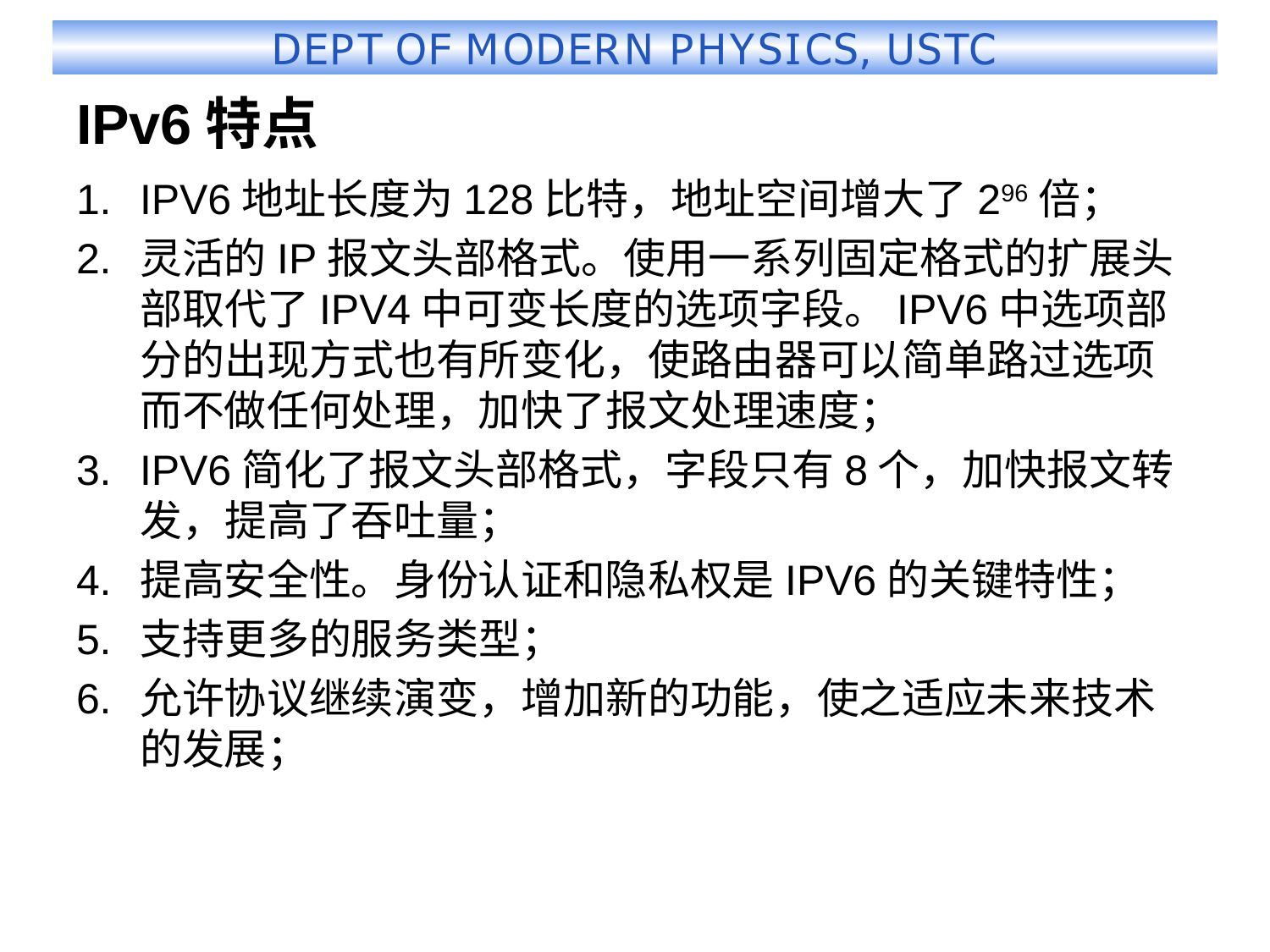

# IPv6特点
IPV6地址长度为128比特，地址空间增大了296倍；
灵活的IP报文头部格式。使用一系列固定格式的扩展头部取代了IPV4中可变长度的选项字段。IPV6中选项部分的出现方式也有所变化，使路由器可以简单路过选项而不做任何处理，加快了报文处理速度；
IPV6简化了报文头部格式，字段只有8个，加快报文转发，提高了吞吐量；
提高安全性。身份认证和隐私权是IPV6的关键特性；
支持更多的服务类型；
允许协议继续演变，增加新的功能，使之适应未来技术的发展；